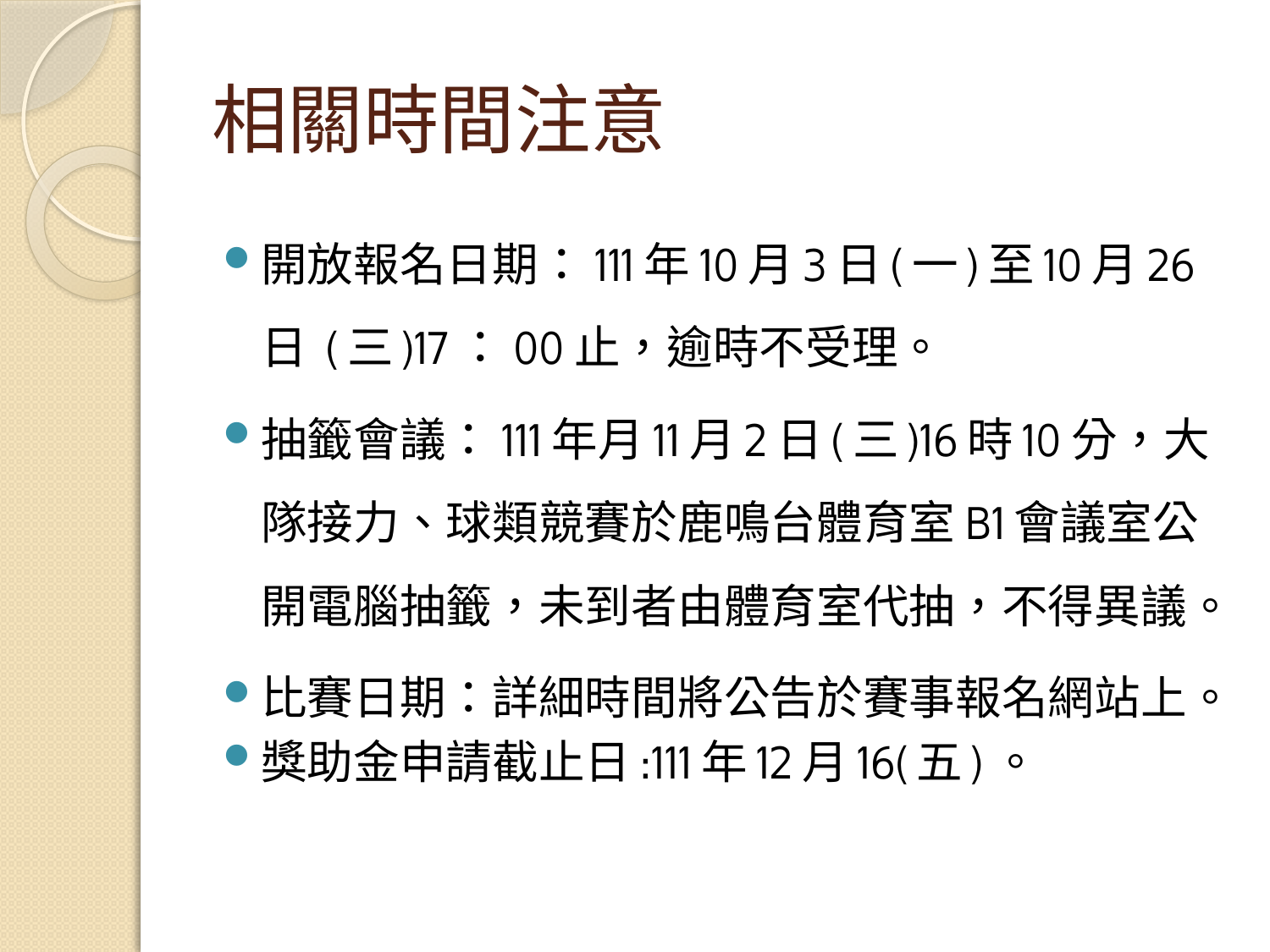

# 相關時間注意
開放報名日期：111年10月3日(一)至10月26日 (三)17：00止，逾時不受理。
抽籤會議：111年月11月2日(三)16時10分，大隊接力、球類競賽於鹿鳴台體育室B1會議室公開電腦抽籤，未到者由體育室代抽，不得異議。
比賽日期：詳細時間將公告於賽事報名網站上。
獎助金申請截止日:111年12月16(五)。